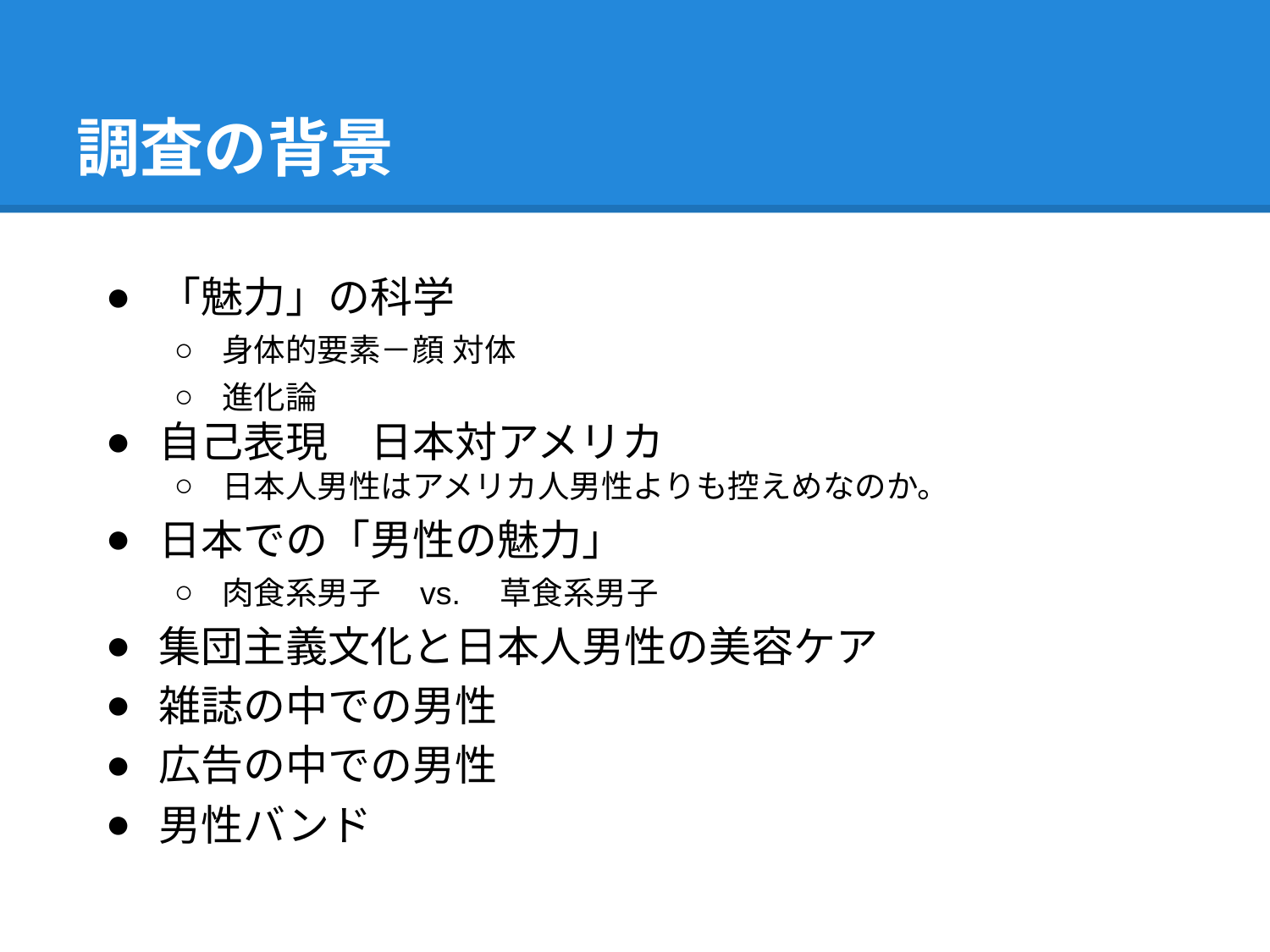

# 調査の背景

「魅力」の科学
身体的要素－顔 対体
進化論
自己表現　日本対アメリカ
日本人男性はアメリカ人男性よりも控えめなのか。
日本での「男性の魅力」
肉食系男子　vs.　草食系男子
集団主義文化と日本人男性の美容ケア
雑誌の中での男性
広告の中での男性
男性バンド